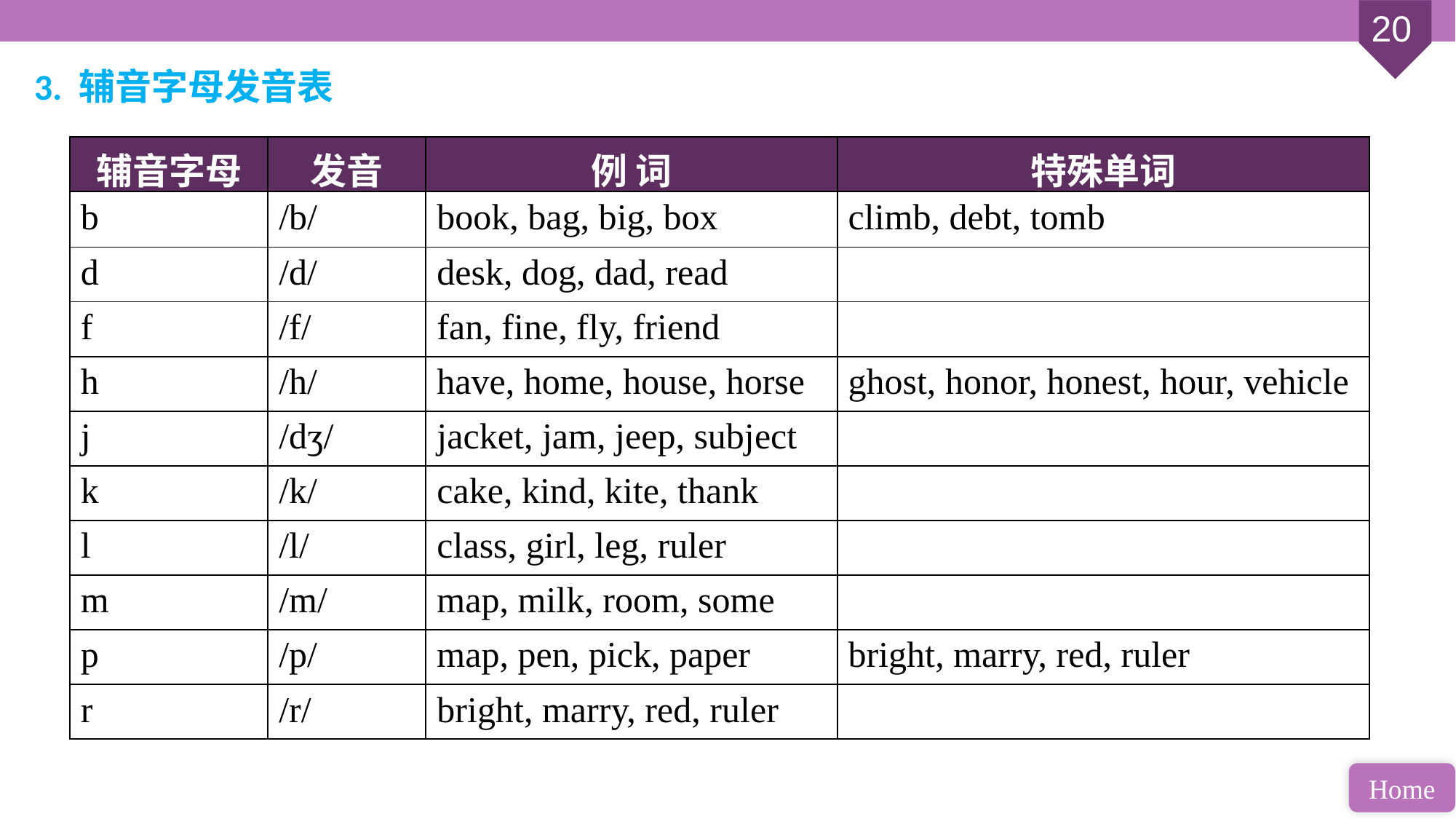

3. 辅音字母发音表
| 辅音字母 | 发音 | 例 词 | 特殊单词 |
| --- | --- | --- | --- |
| b | /b/ | book, bag, big, box | climb, debt, tomb |
| d | /d/ | desk, dog, dad, read |  |
| f | /f/ | fan, fine, fly, friend |  |
| h | /h/ | have, home, house, horse | ghost, honor, honest, hour, vehicle |
| j | /dʒ/ | jacket, jam, jeep, subject |  |
| k | /k/ | cake, kind, kite, thank |  |
| l | /l/ | class, girl, leg, ruler |  |
| m | /m/ | map, milk, room, some |  |
| p | /p/ | map, pen, pick, paper | bright, marry, red, ruler |
| r | /r/ | bright, marry, red, ruler |  |